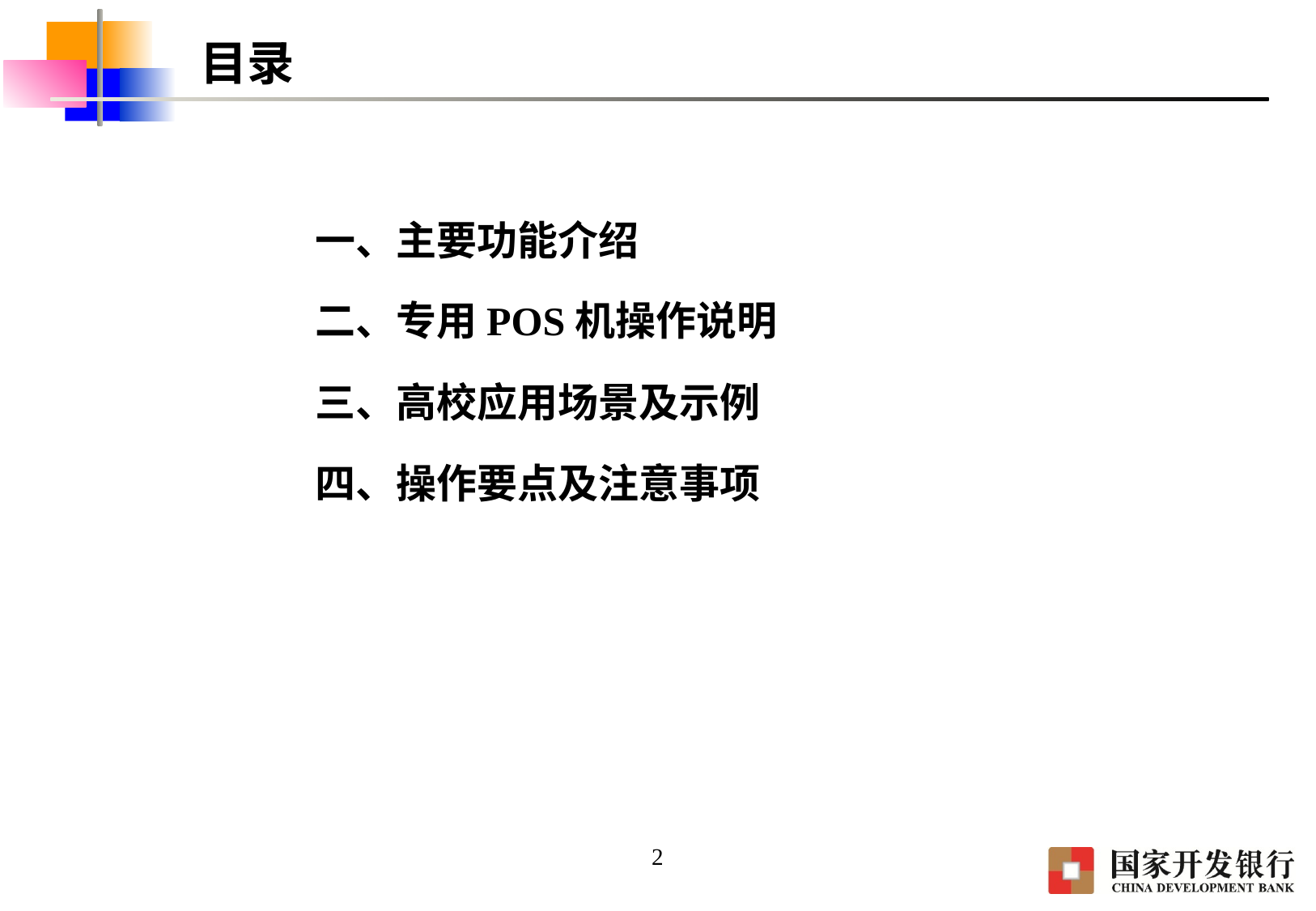

# 目录
一、主要功能介绍
二、专用POS机操作说明
三、高校应用场景及示例
四、操作要点及注意事项
2